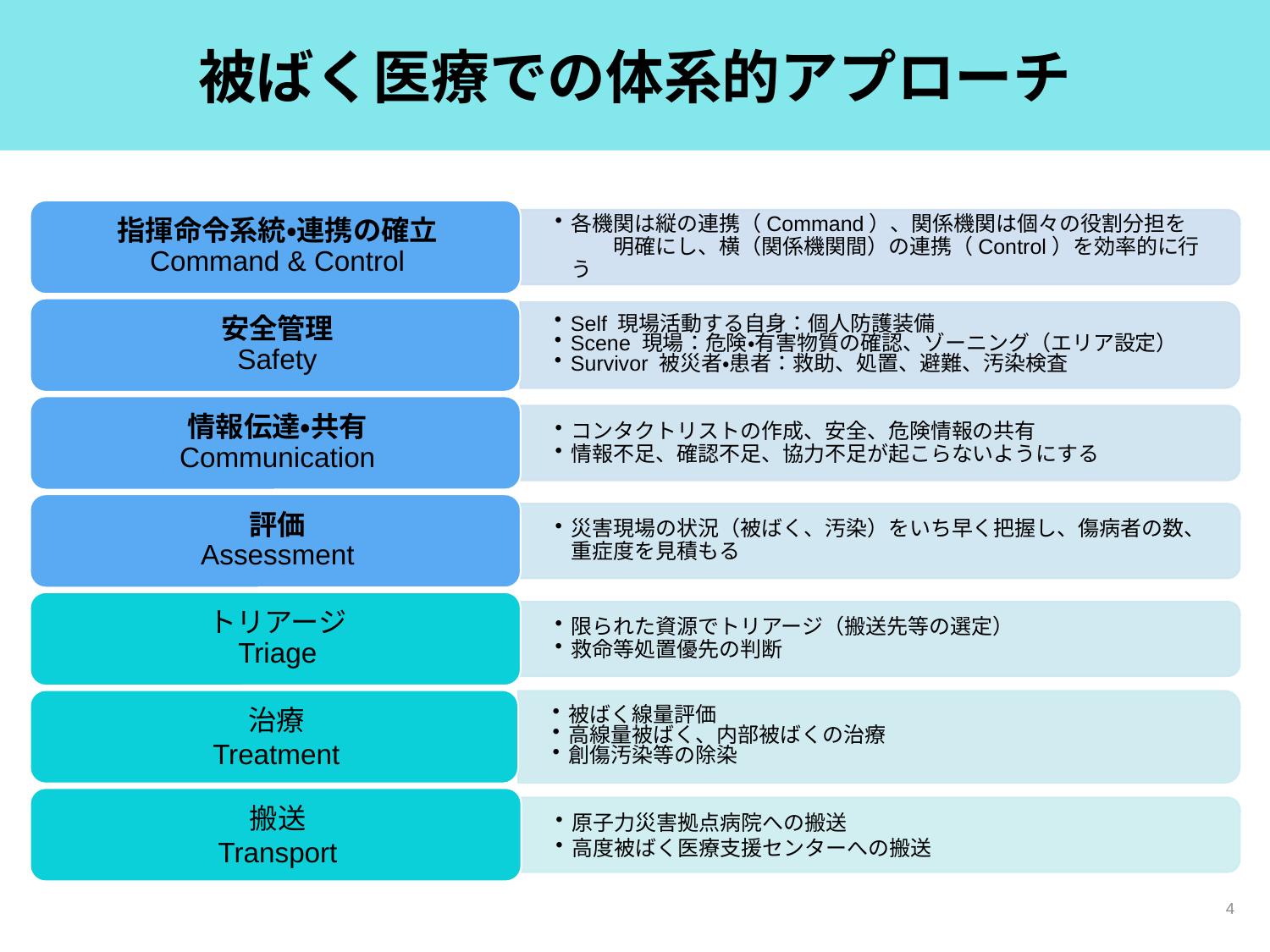

# 被ばく医療での体系的アプローチ
各機関は縦の連携（Command）、関係機関は個々の役割分担を　　明確にし、横（関係機関間）の連携（Control）を効率的に行う
指揮命令系統・連携の確立
Command & Control
Self 現場活動する自身：個人防護装備
Scene 現場：危険・有害物質の確認、ゾーニング（エリア設定）
Survivor 被災者・患者：救助、処置、避難、汚染検査
安全管理
Safety
コンタクトリストの作成、安全、危険情報の共有
情報不足、確認不足、協力不足が起こらないようにする
情報伝達・共有
Communication
災害現場の状況（被ばく、汚染）をいち早く把握し、傷病者の数、重症度を見積もる
評価
Assessment
限られた資源でトリアージ（搬送先等の選定）
救命等処置優先の判断
トリアージ
Triage
被ばく線量評価
高線量被ばく、内部被ばくの治療
創傷汚染等の除染
治療
Treatment
原子力災害拠点病院への搬送
高度被ばく医療支援センターへの搬送
搬送
Transport
4